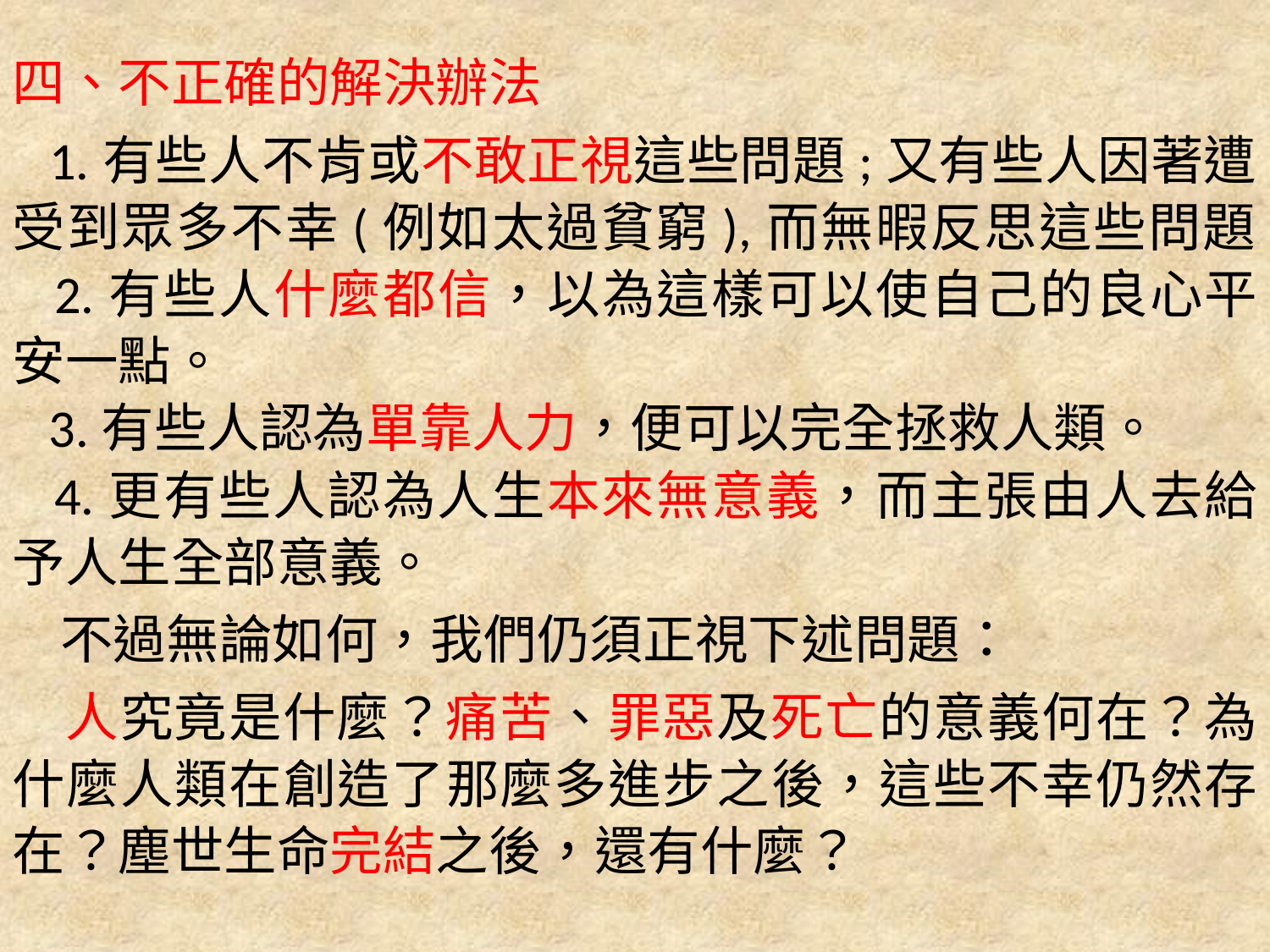

四、不正確的解決辦法
   1.有些人不肯或不敢正視這些問題;又有些人因著遭受到眾多不幸(例如太過貧窮),而無暇反思這些問題。
   2.有些人什麼都信，以為這樣可以使自己的良心平安一點。
   3.有些人認為單靠人力，便可以完全拯救人類。
   4.更有些人認為人生本來無意義，而主張由人去給予人生全部意義。
   不過無論如何，我們仍須正視下述問題：
   人究竟是什麼？痛苦、罪惡及死亡的意義何在？為什麼人類在創造了那麼多進步之後，這些不幸仍然存在？塵世生命完結之後，還有什麼？